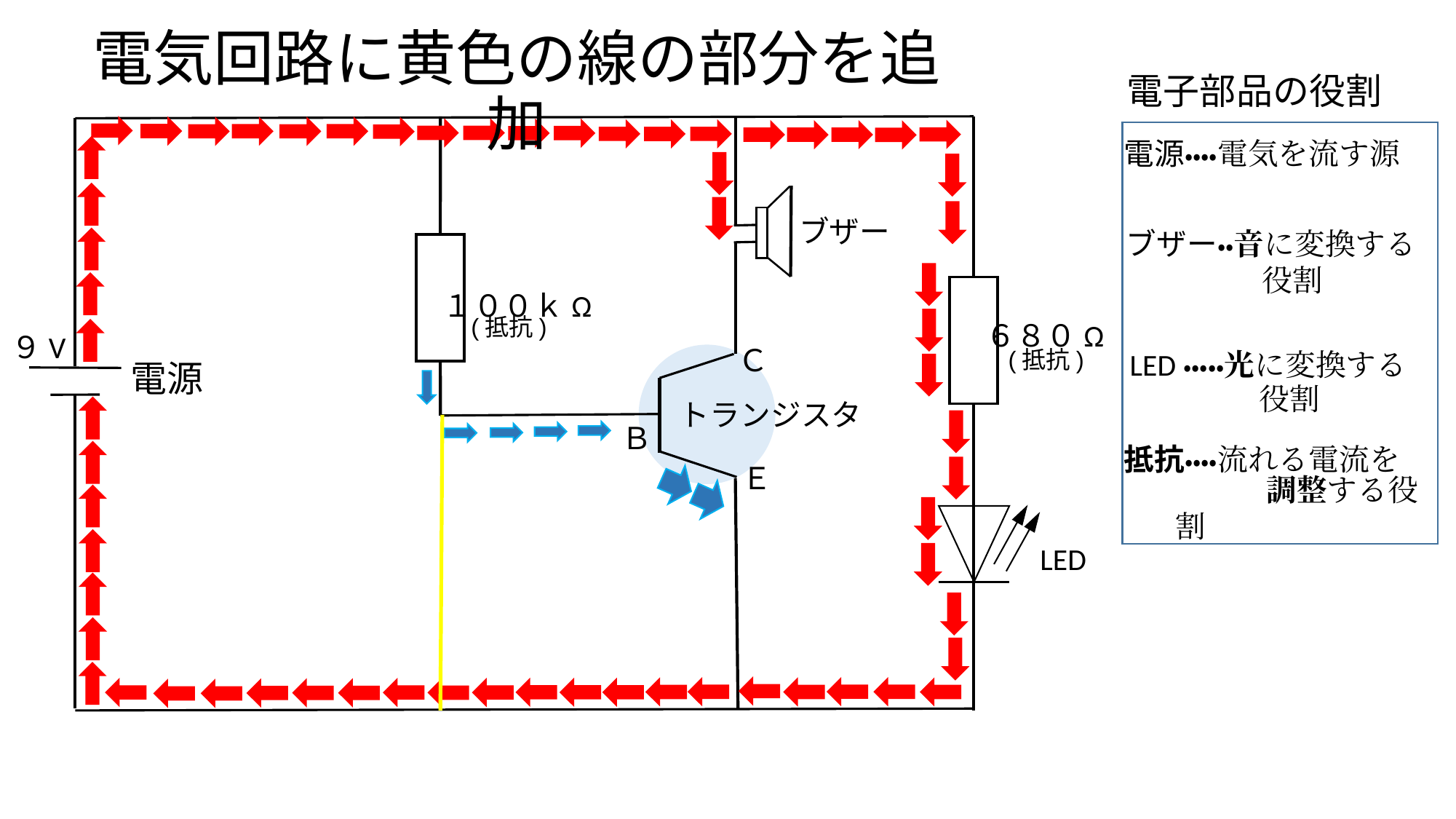

電気回路に黄色の線の部分を追加
電子部品の役割

ブザー

１００ｋΩ
６８０Ω

９V

Ｃ

トランジスタ

Ｂ

Ｅ

LED

電源・・・・電気を流す源
ブザー・・音に変換する

　　  役割
(抵抗)
(抵抗)
LED・・・・・光に変換する

電源
　　  役割
抵抗・・・・流れる電流を

　　　調整する役割